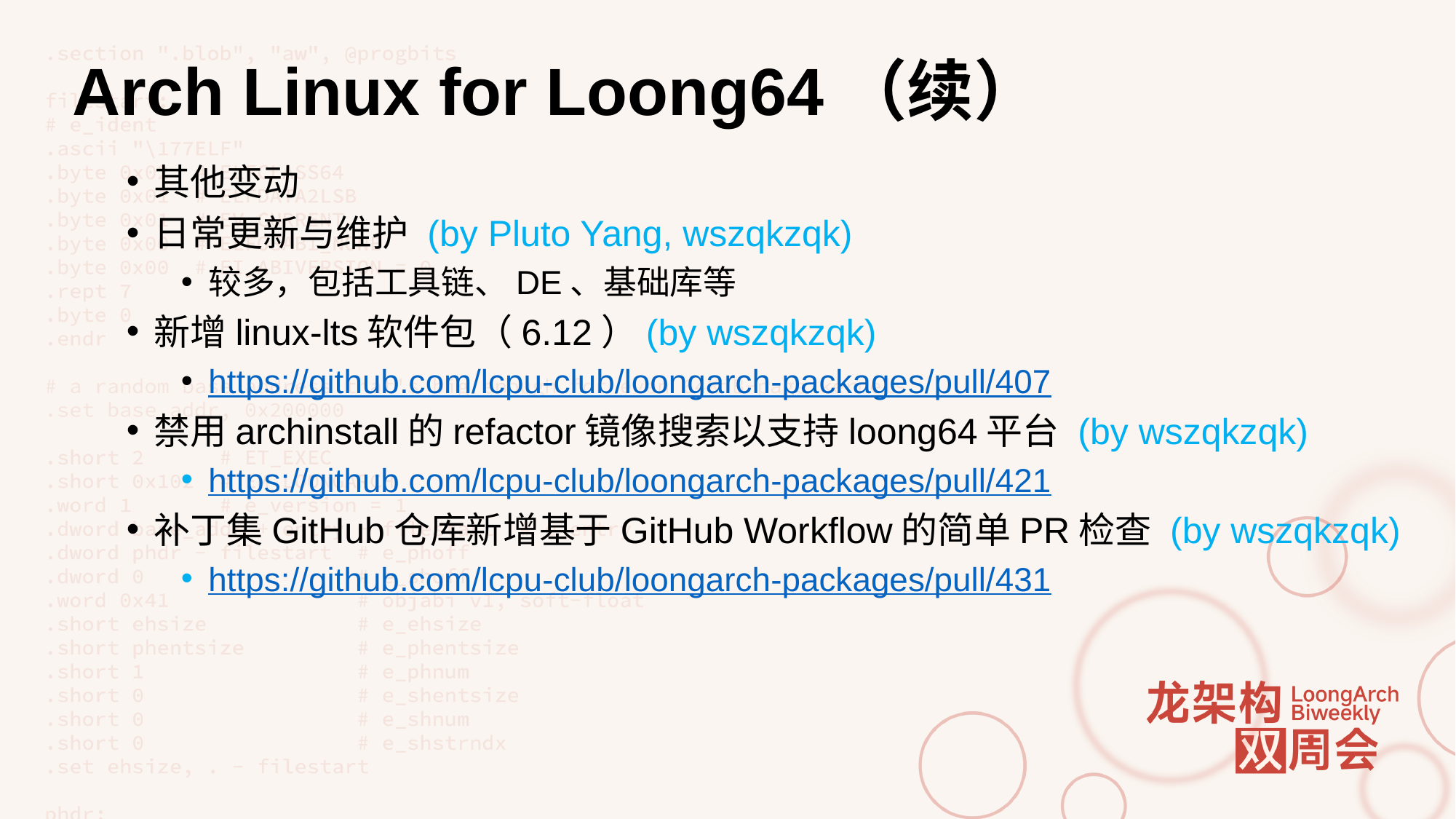

# Arch Linux for Loong64（续）
其他变动
日常更新与维护 (by Pluto Yang, wszqkzqk)
较多，包括工具链、DE、基础库等
新增linux-lts软件包（6.12）(by wszqkzqk)
https://github.com/lcpu-club/loongarch-packages/pull/407
禁用archinstall的refactor镜像搜索以支持loong64平台 (by wszqkzqk)
https://github.com/lcpu-club/loongarch-packages/pull/421
补丁集GitHub仓库新增基于GitHub Workflow的简单PR检查 (by wszqkzqk)
https://github.com/lcpu-club/loongarch-packages/pull/431